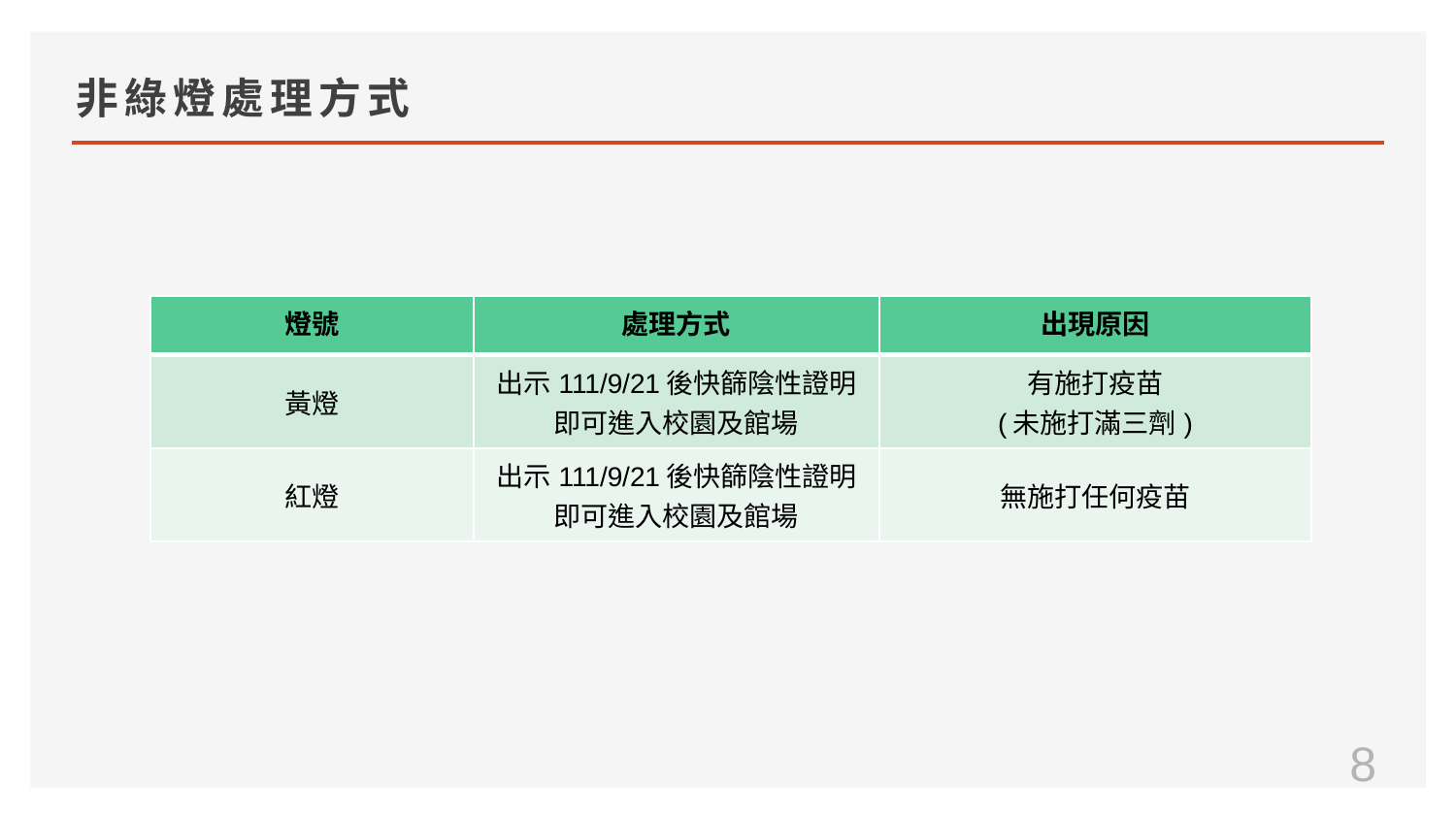

# 非綠燈處理方式
| 燈號 | 處理方式 | 出現原因 |
| --- | --- | --- |
| 黃燈 | 出示111/9/21後快篩陰性證明 即可進入校園及館場 | 有施打疫苗 (未施打滿三劑) |
| 紅燈 | 出示111/9/21後快篩陰性證明 即可進入校園及館場 | 無施打任何疫苗 |
8